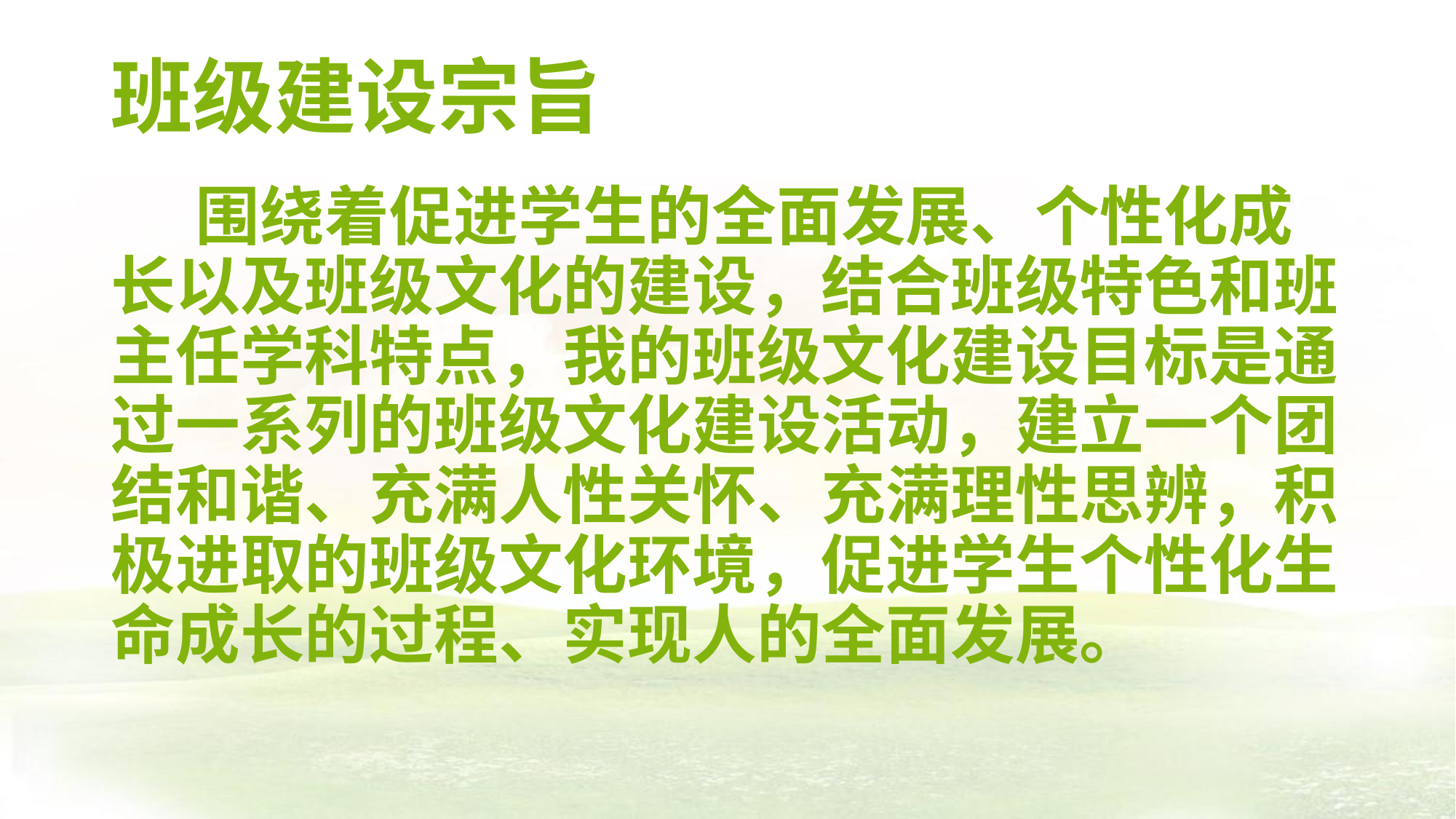

# 班级建设宗旨
     围绕着促进学生的全面发展、个性化成长以及班级文化的建设，结合班级特色和班主任学科特点，我的班级文化建设目标是通过一系列的班级文化建设活动，建立一个团结和谐、充满人性关怀、充满理性思辨，积极进取的班级文化环境，促进学生个性化生命成长的过程、实现人的全面发展。